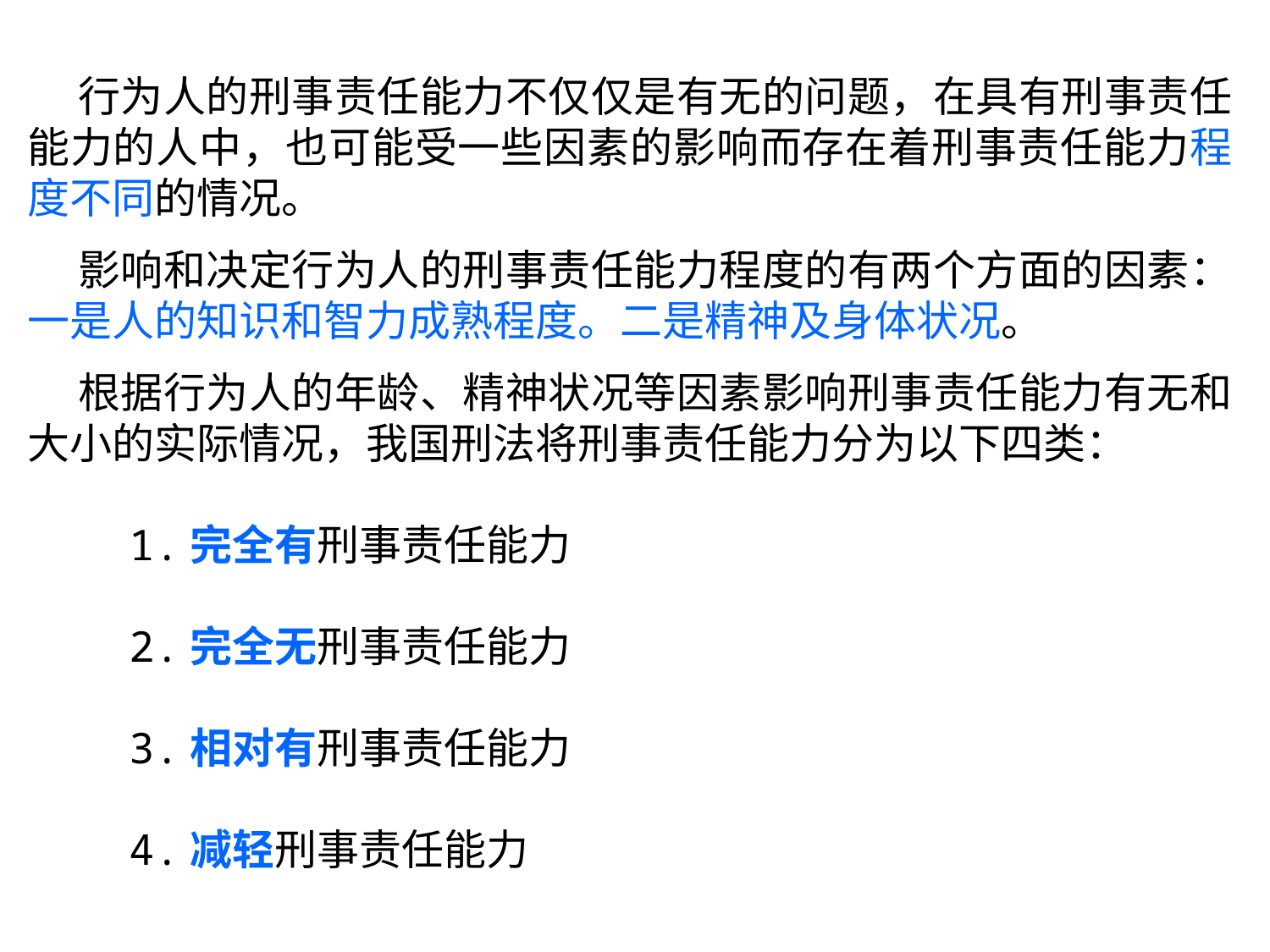

行为人的刑事责任能力不仅仅是有无的问题，在具有刑事责任能力的人中，也可能受一些因素的影响而存在着刑事责任能力程度不同的情况。

    影响和决定行为人的刑事责任能力程度的有两个方面的因素：一是人的知识和智力成熟程度。二是精神及身体状况。

    根据行为人的年龄、精神状况等因素影响刑事责任能力有无和大小的实际情况，我国刑法将刑事责任能力分为以下四类：

    1.完全有刑事责任能力

    2.完全无刑事责任能力

    3.相对有刑事责任能力

    4.减轻刑事责任能力